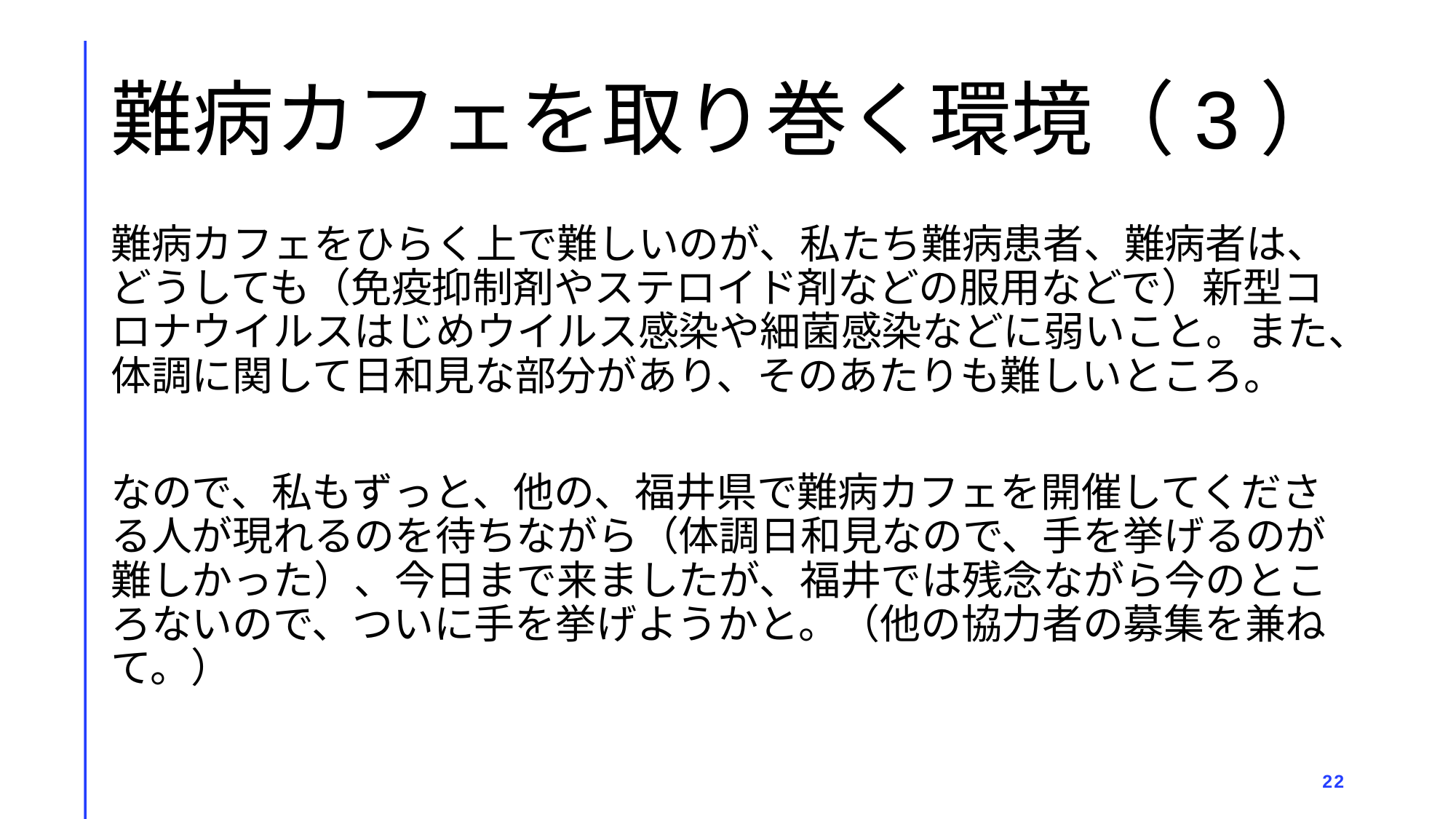

# 難病カフェを取り巻く環境（3）
難病カフェをひらく上で難しいのが、私たち難病患者、難病者は、どうしても（免疫抑制剤やステロイド剤などの服用などで）新型コロナウイルスはじめウイルス感染や細菌感染などに弱いこと。また、体調に関して日和見な部分があり、そのあたりも難しいところ。

なので、私もずっと、他の、福井県で難病カフェを開催してくださる人が現れるのを待ちながら（体調日和見なので、手を挙げるのが難しかった）、今日まで来ましたが、福井では残念ながら今のところないので、ついに手を挙げようかと。（他の協力者の募集を兼ねて。）

22